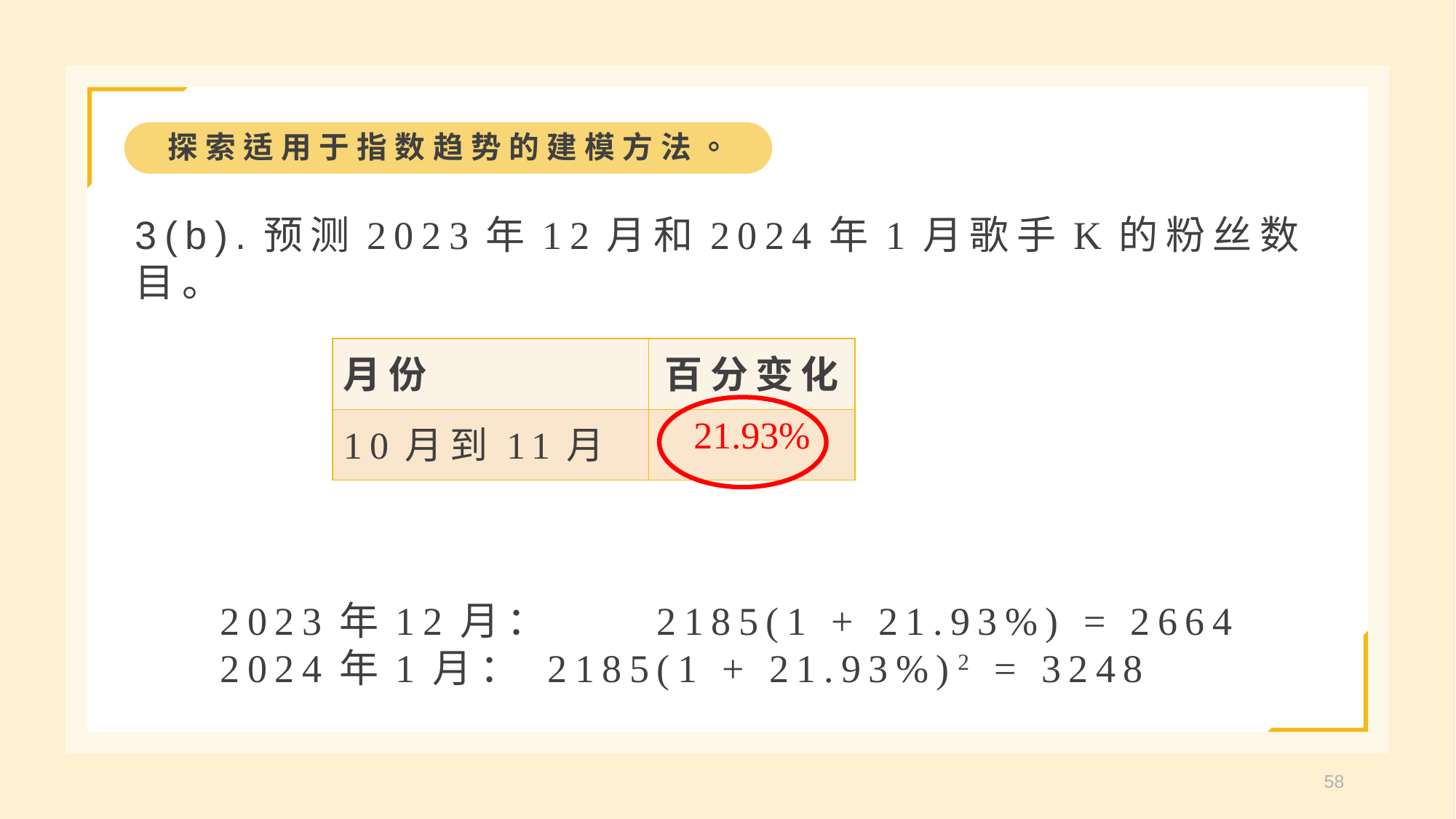

探索适用于指数趋势的建模方法。
3(b).预测2023年12月和2024年1月歌手K的粉丝数目。
| 月份 | 百分变化 |
| --- | --- |
| 10月到11月 | 21.93% |

2023年12月：	2185(1 + 21.93%) = 2664
2024年1月：	2185(1 + 21.93%)2 = 3248
58